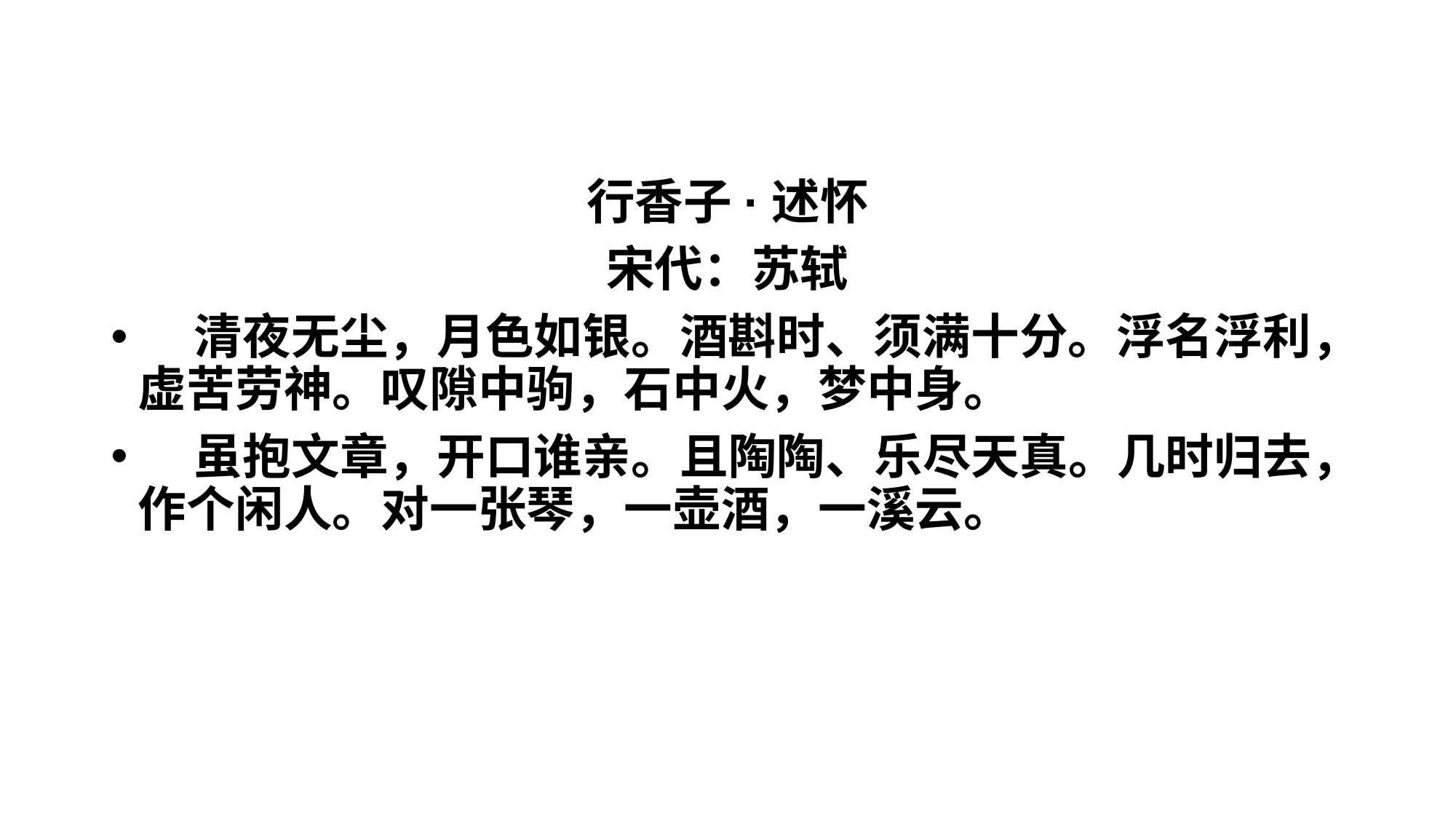

行香子·述怀
宋代：苏轼
    清夜无尘，月色如银。酒斟时、须满十分。浮名浮利，虚苦劳神。叹隙中驹，石中火，梦中身。
    虽抱文章，开口谁亲。且陶陶、乐尽天真。几时归去，作个闲人。对一张琴，一壶酒，一溪云。